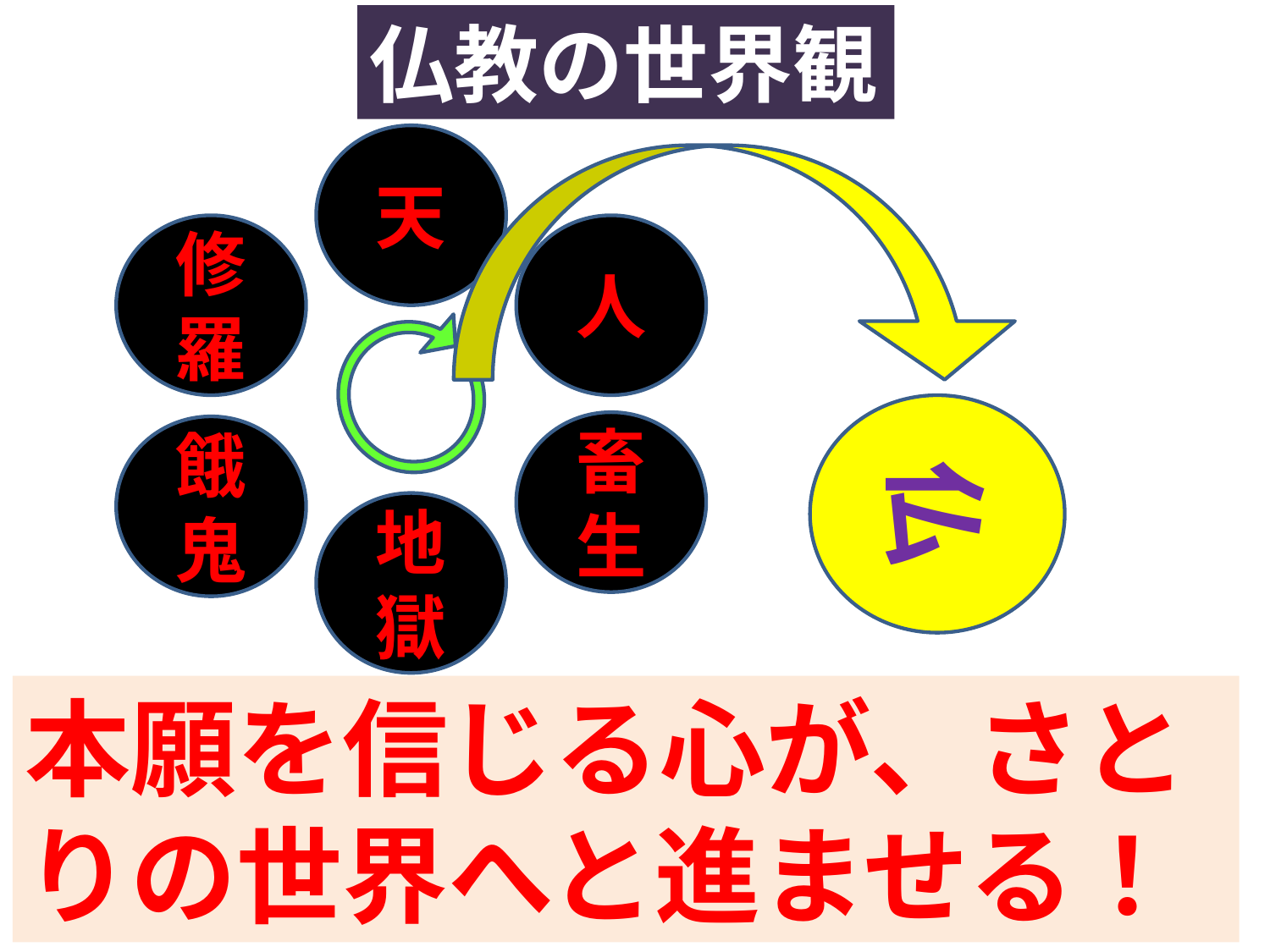

仏教の世界観
天

修羅
人

仏
畜生
餓鬼
地獄
本願を信じる心が、さとりの世界へと進ませる！
　六道の輪を１歩超えたところが仏
　　　　 ＝ さとりの世界！